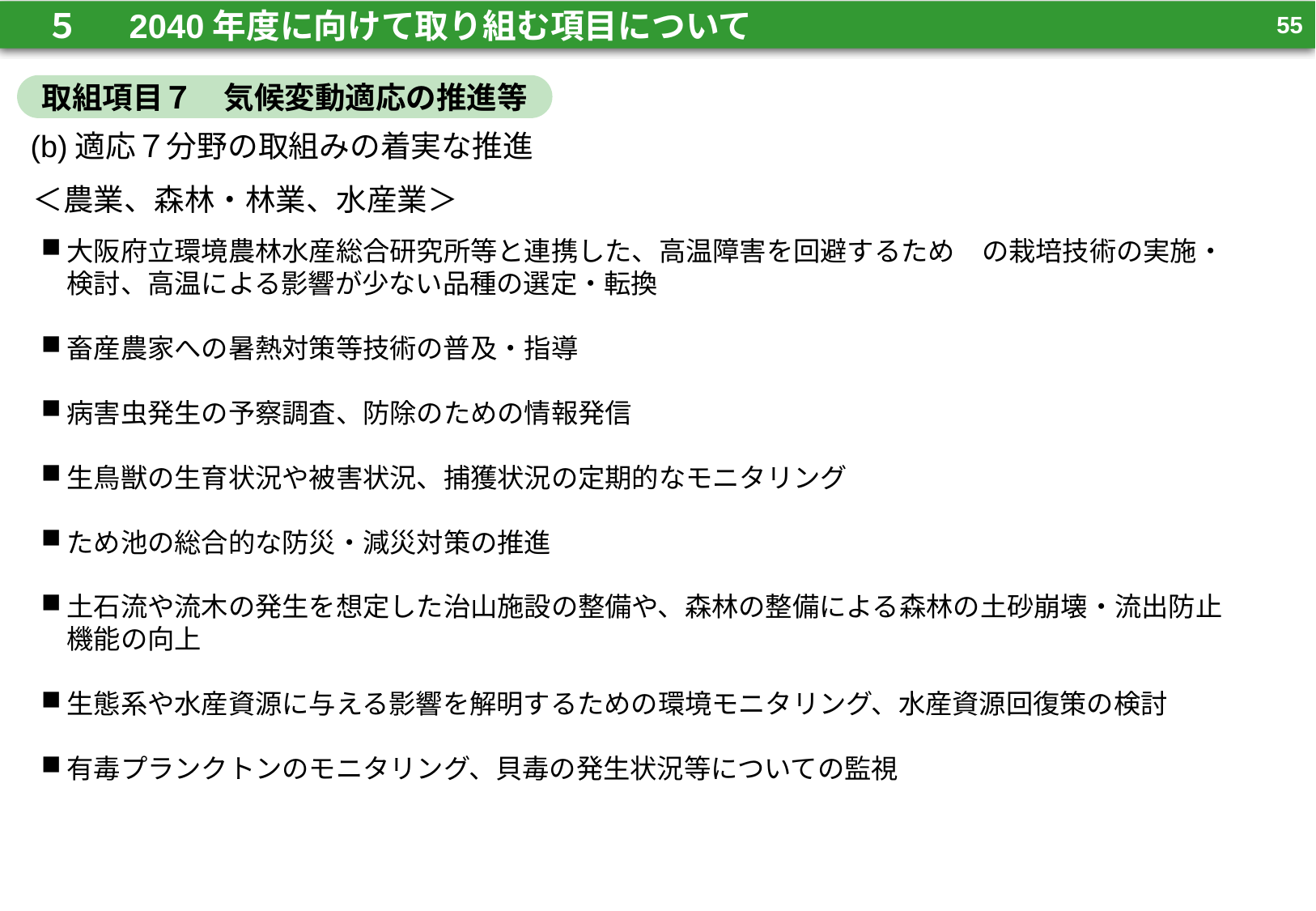

55
　５　 2040年度に向けて取り組む項目について
55
取組項目７　気候変動適応の推進等
(b)適応７分野の取組みの着実な推進
＜農業、森林・林業、水産業＞
大阪府立環境農林水産総合研究所等と連携した、高温障害を回避するため　の栽培技術の実施・検討、高温による影響が少ない品種の選定・転換

畜産農家への暑熱対策等技術の普及・指導

病害虫発生の予察調査、防除のための情報発信

生鳥獣の生育状況や被害状況、捕獲状況の定期的なモニタリング

ため池の総合的な防災・減災対策の推進

土石流や流木の発生を想定した治山施設の整備や、森林の整備による森林の土砂崩壊・流出防止機能の向上

生態系や水産資源に与える影響を解明するための環境モニタリング、水産資源回復策の検討

有毒プランクトンのモニタリング、貝毒の発生状況等についての監視